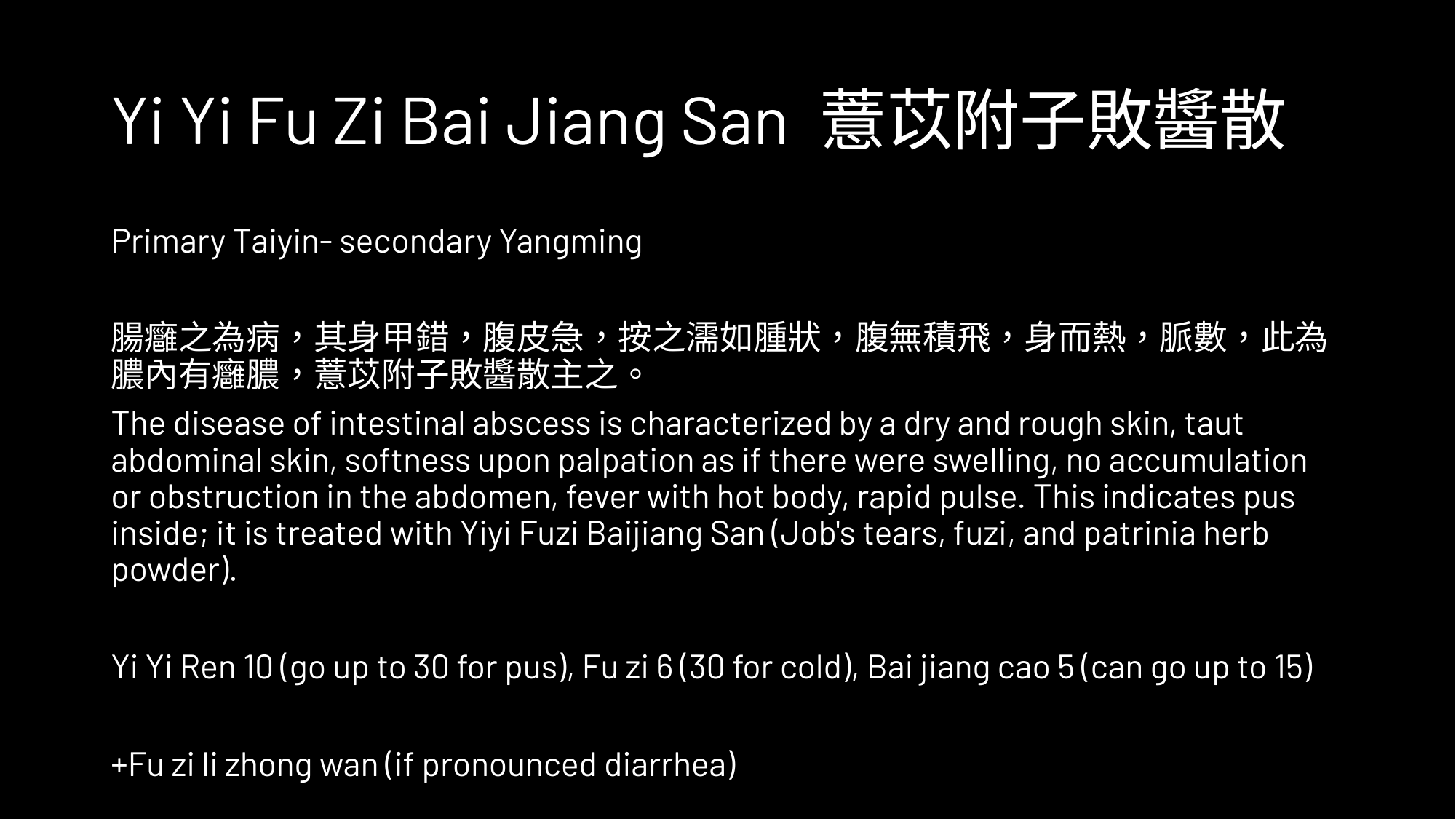

# Yi Yi Fu Zi Bai Jiang San 薏苡附子敗醬散
Primary Taiyin- secondary Yangming

腸癰之為病，其身甲錯，腹皮急，按之濡如腫狀，腹無積飛，身而熱，脈數，此為膿內有癰膿，薏苡附子敗醬散主之。
The disease of intestinal abscess is characterized by a dry and rough skin, taut abdominal skin, softness upon palpation as if there were swelling, no accumulation or obstruction in the abdomen, fever with hot body, rapid pulse. This indicates pus inside; it is treated with Yiyi Fuzi Baijiang San (Job's tears, fuzi, and patrinia herb powder).

Yi Yi Ren 10 (go up to 30 for pus), Fu zi 6 (30 for cold), Bai jiang cao 5 (can go up to 15)

+Fu zi li zhong wan (if pronounced diarrhea)